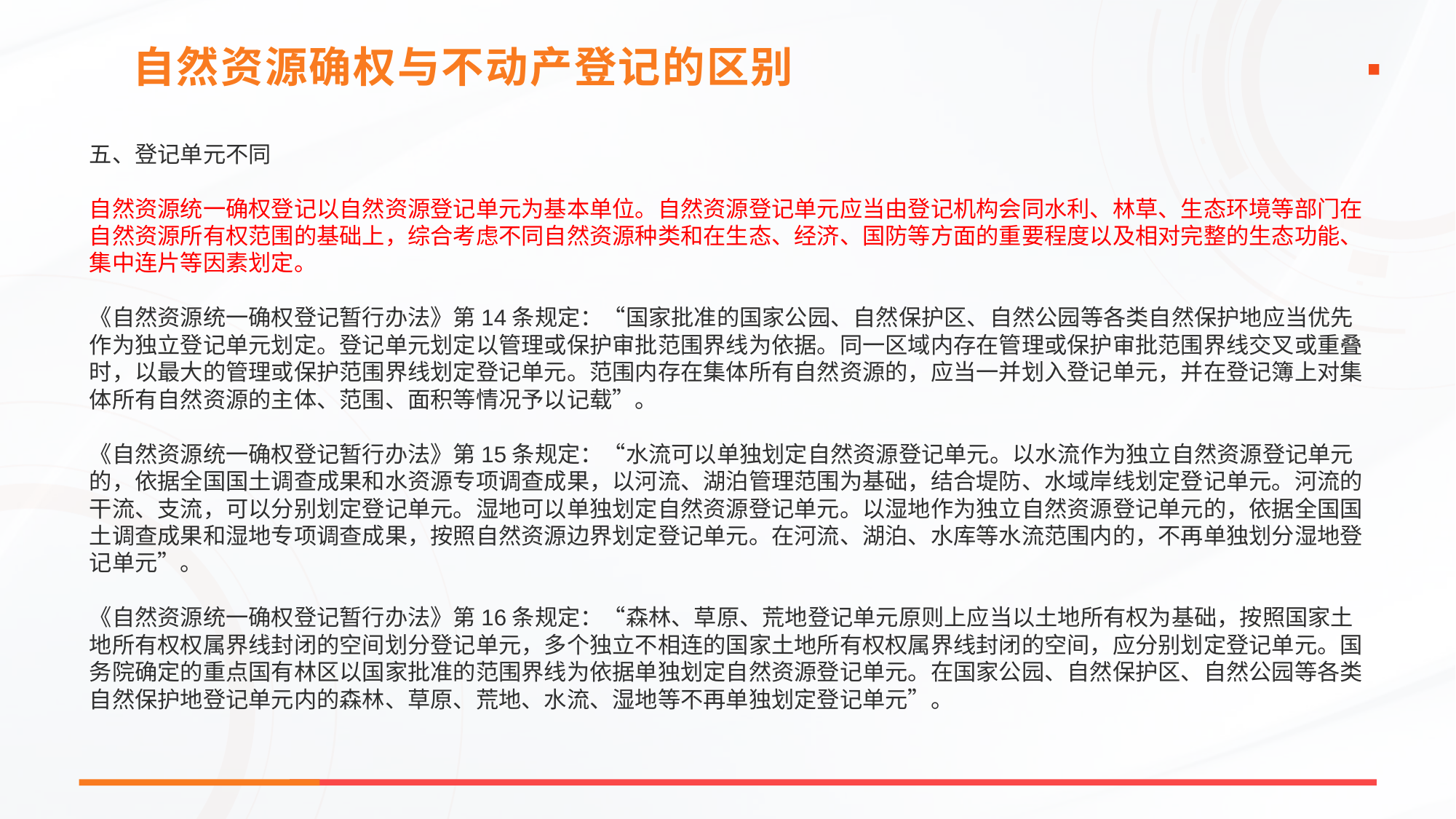

自然资源确权与不动产登记的区别
五、登记单元不同

自然资源统一确权登记以自然资源登记单元为基本单位。自然资源登记单元应当由登记机构会同水利、林草、生态环境等部门在自然资源所有权范围的基础上，综合考虑不同自然资源种类和在生态、经济、国防等方面的重要程度以及相对完整的生态功能、集中连片等因素划定。

《自然资源统一确权登记暂行办法》第14条规定：“国家批准的国家公园、自然保护区、自然公园等各类自然保护地应当优先作为独立登记单元划定。登记单元划定以管理或保护审批范围界线为依据。同一区域内存在管理或保护审批范围界线交叉或重叠时，以最大的管理或保护范围界线划定登记单元。范围内存在集体所有自然资源的，应当一并划入登记单元，并在登记簿上对集体所有自然资源的主体、范围、面积等情况予以记载”。

《自然资源统一确权登记暂行办法》第15条规定：“水流可以单独划定自然资源登记单元。以水流作为独立自然资源登记单元的，依据全国国土调查成果和水资源专项调查成果，以河流、湖泊管理范围为基础，结合堤防、水域岸线划定登记单元。河流的干流、支流，可以分别划定登记单元。湿地可以单独划定自然资源登记单元。以湿地作为独立自然资源登记单元的，依据全国国土调查成果和湿地专项调查成果，按照自然资源边界划定登记单元。在河流、湖泊、水库等水流范围内的，不再单独划分湿地登记单元”。

《自然资源统一确权登记暂行办法》第16条规定：“森林、草原、荒地登记单元原则上应当以土地所有权为基础，按照国家土地所有权权属界线封闭的空间划分登记单元，多个独立不相连的国家土地所有权权属界线封闭的空间，应分别划定登记单元。国务院确定的重点国有林区以国家批准的范围界线为依据单独划定自然资源登记单元。在国家公园、自然保护区、自然公园等各类自然保护地登记单元内的森林、草原、荒地、水流、湿地等不再单独划定登记单元”。